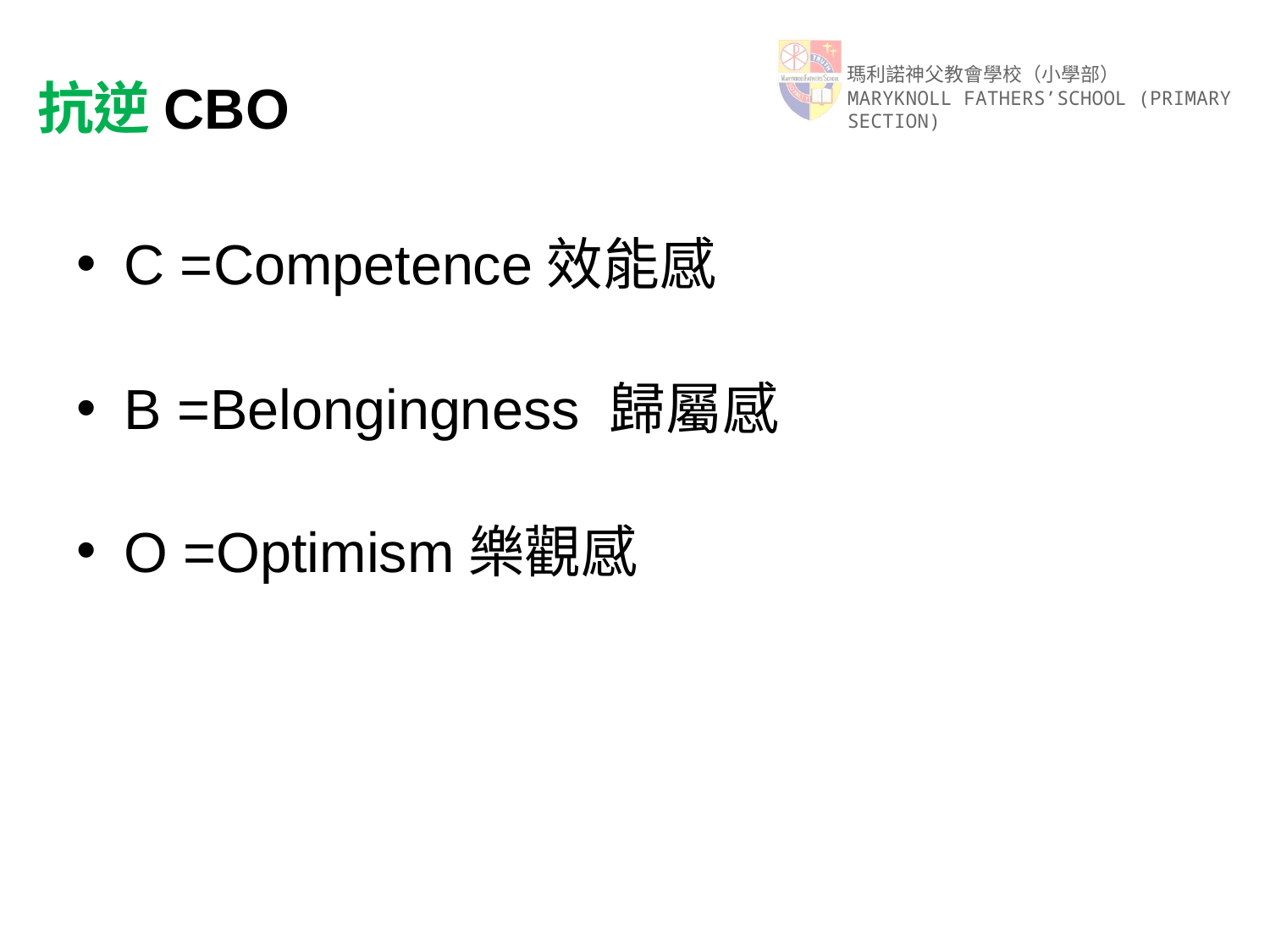

# 抗逆CBO
C =Competence效能感
B =Belongingness 歸屬感

O =Optimism樂觀感